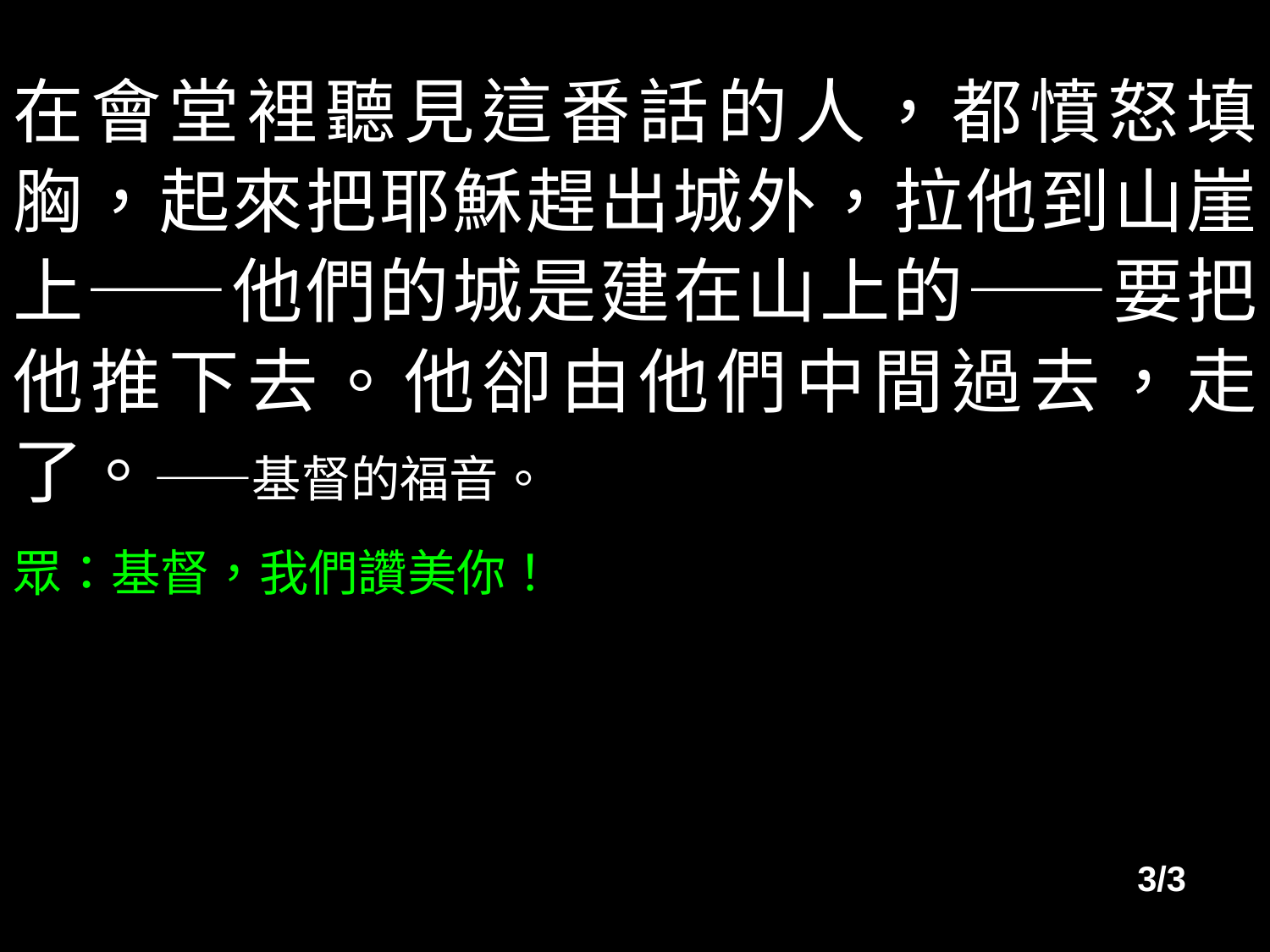

在會堂裡聽見這番話的人，都憤怒填胸，起來把耶穌趕出城外，拉他到山崖上——他們的城是建在山上的——要把他推下去。他卻由他們中間過去，走了。——基督的福音。
眾：基督，我們讚美你！

3/3